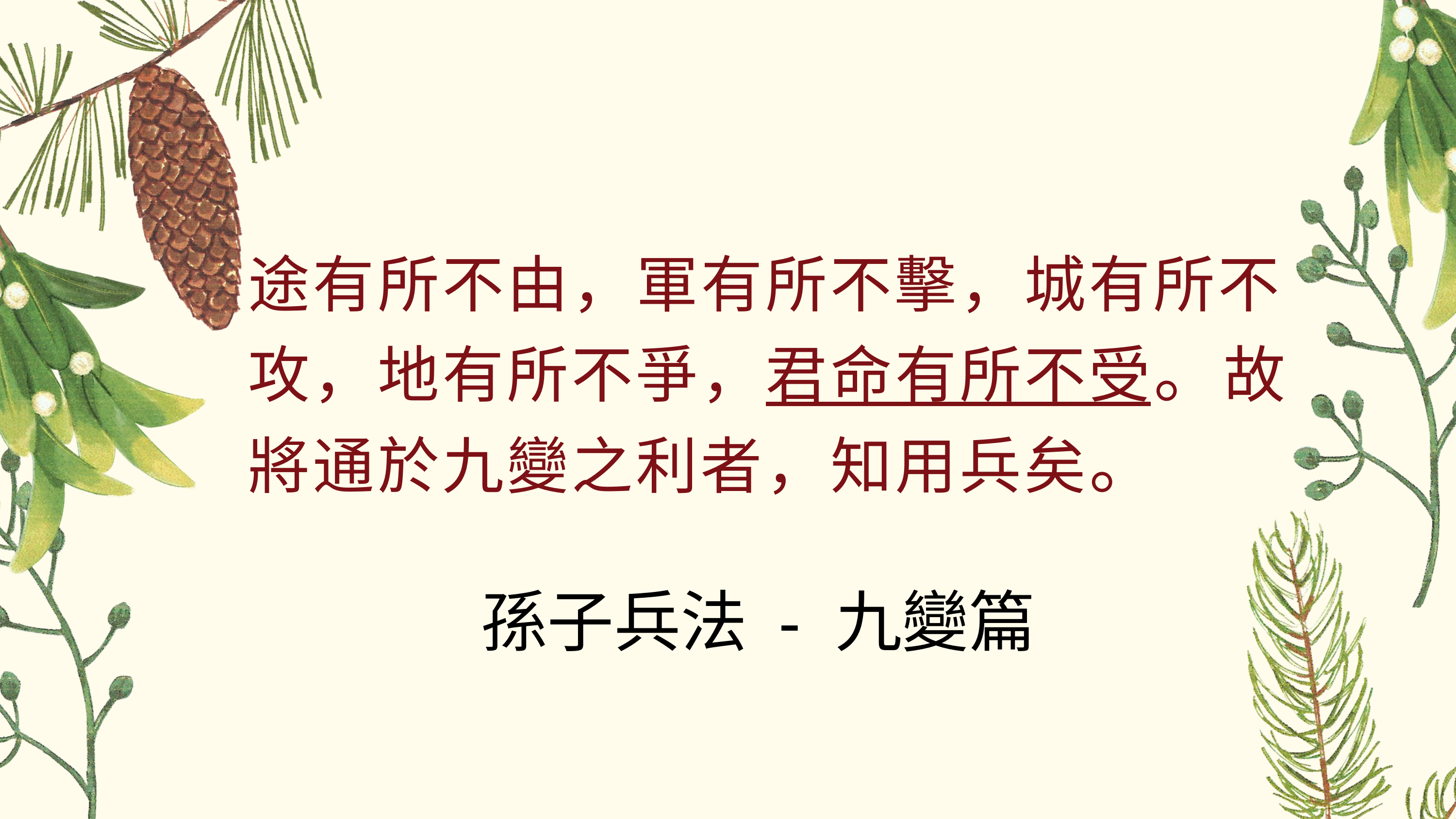

途有所不由，軍有所不擊，城有所不攻，地有所不爭，君命有所不受。故將通於九變之利者，知用兵矣。

孫子兵法 - 九變篇